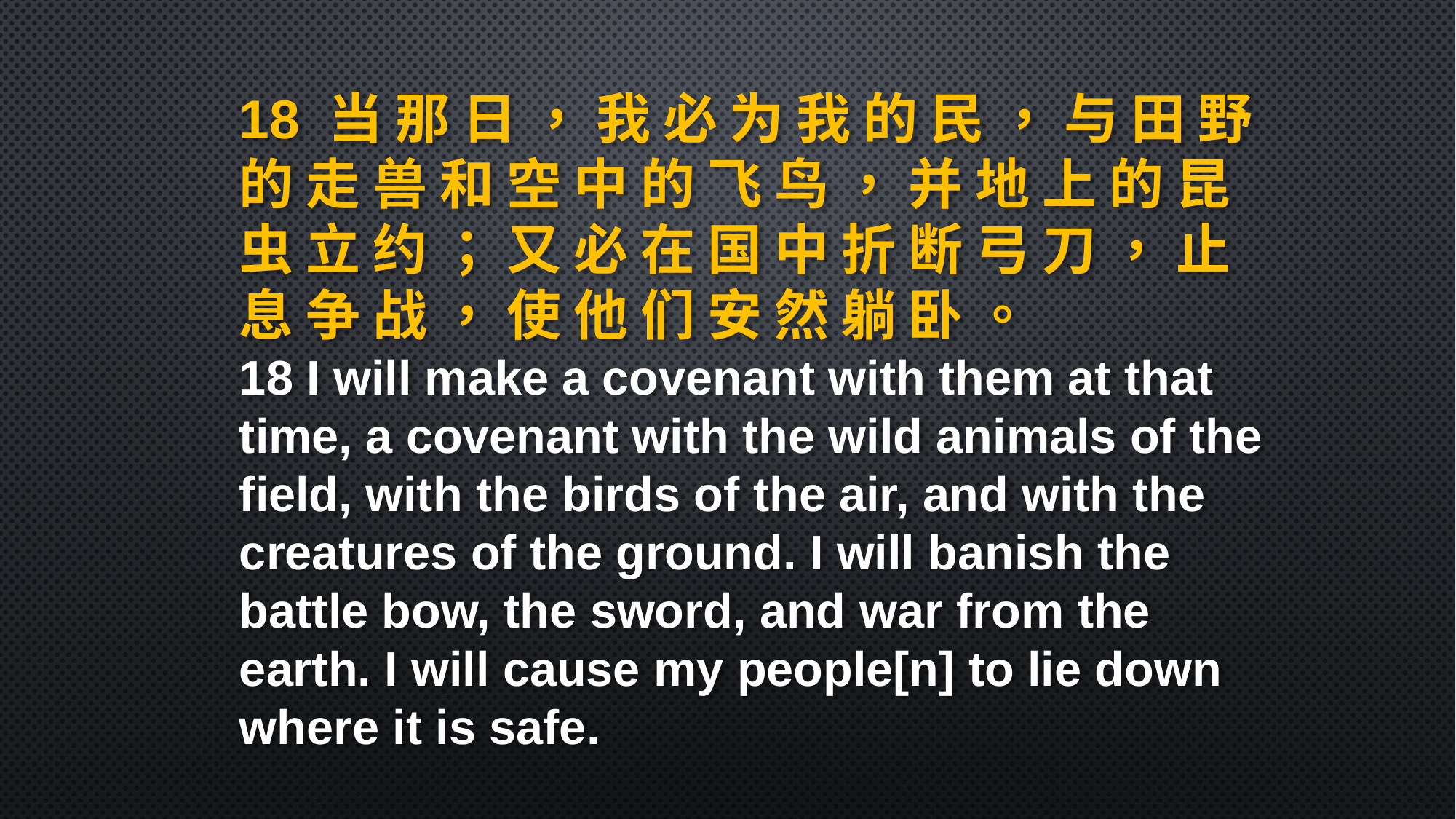

18 当 那 日 ， 我 必 为 我 的 民 ， 与 田 野 的 走 兽 和 空 中 的 飞 鸟 ， 并 地 上 的 昆 虫 立 约 ； 又 必 在 国 中 折 断 弓 刀 ， 止 息 争 战 ， 使 他 们 安 然 躺 卧 。
18 I will make a covenant with them at that time, a covenant with the wild animals of the field, with the birds of the air, and with the creatures of the ground. I will banish the battle bow, the sword, and war from the earth. I will cause my people[n] to lie down where it is safe.